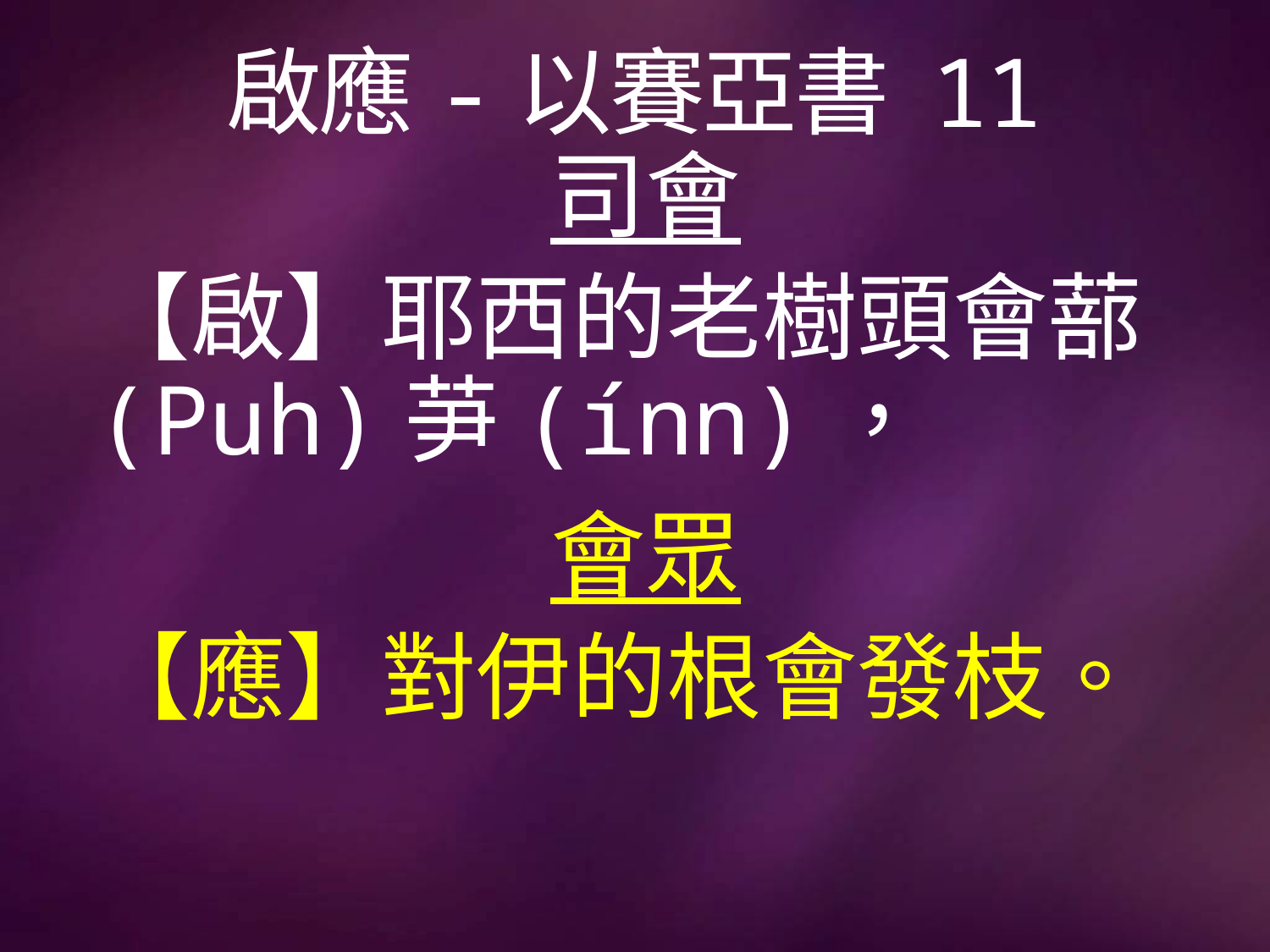

# 啟應-以賽亞書 11
司會
【啟】耶西的老樹頭會蔀(Puh)芛(ínn)，

會眾
【應】對伊的根會發枝。